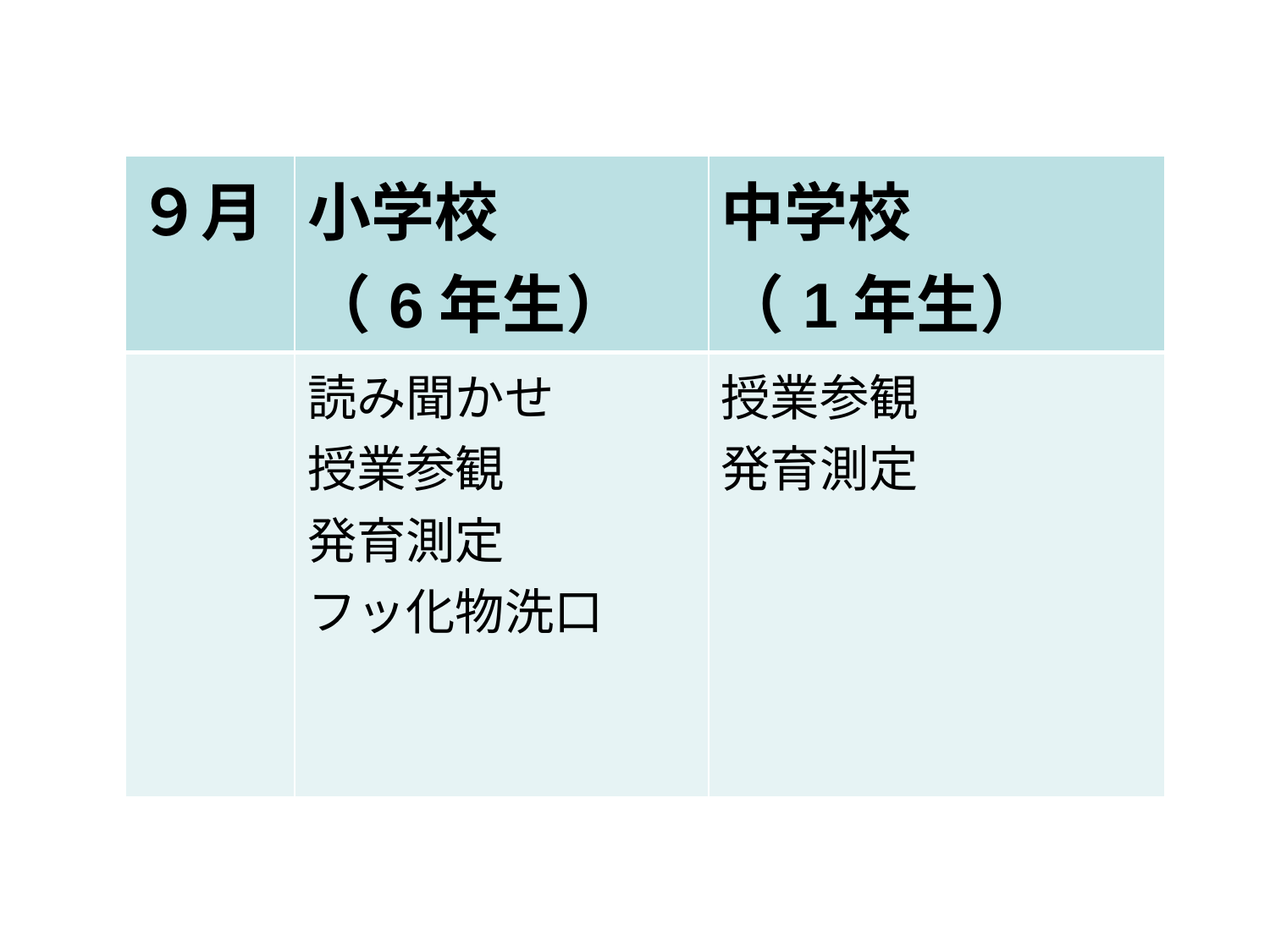

| ９月 | 小学校 （6年生） | 中学校 （1年生） |
| --- | --- | --- |
|  | 読み聞かせ 授業参観 発育測定 フッ化物洗口 | 授業参観 発育測定 |